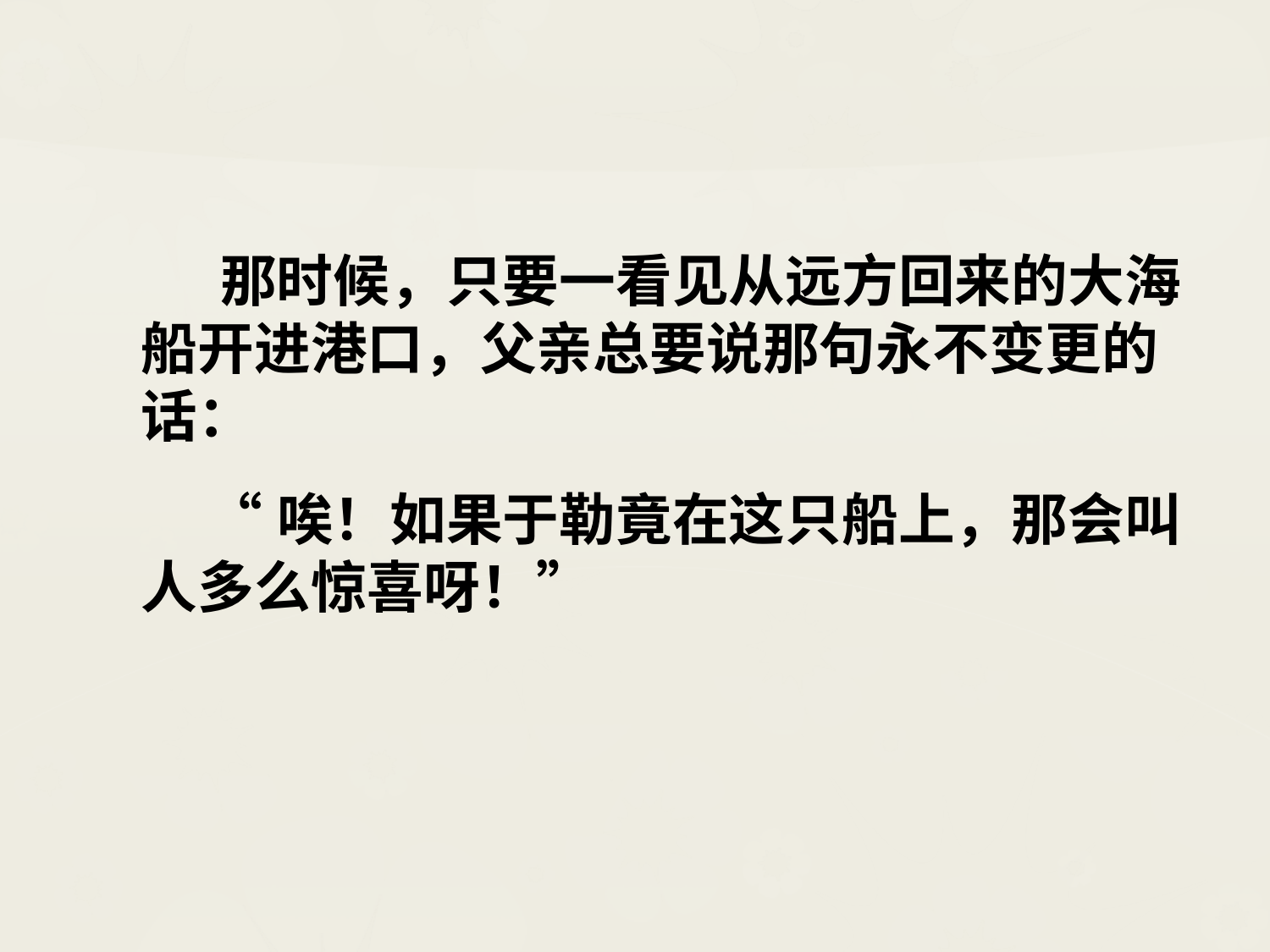

那时候，只要一看见从远方回来的大海船开进港口，父亲总要说那句永不变更的话：
          “唉！如果于勒竟在这只船上，那会叫人多么惊喜呀！”